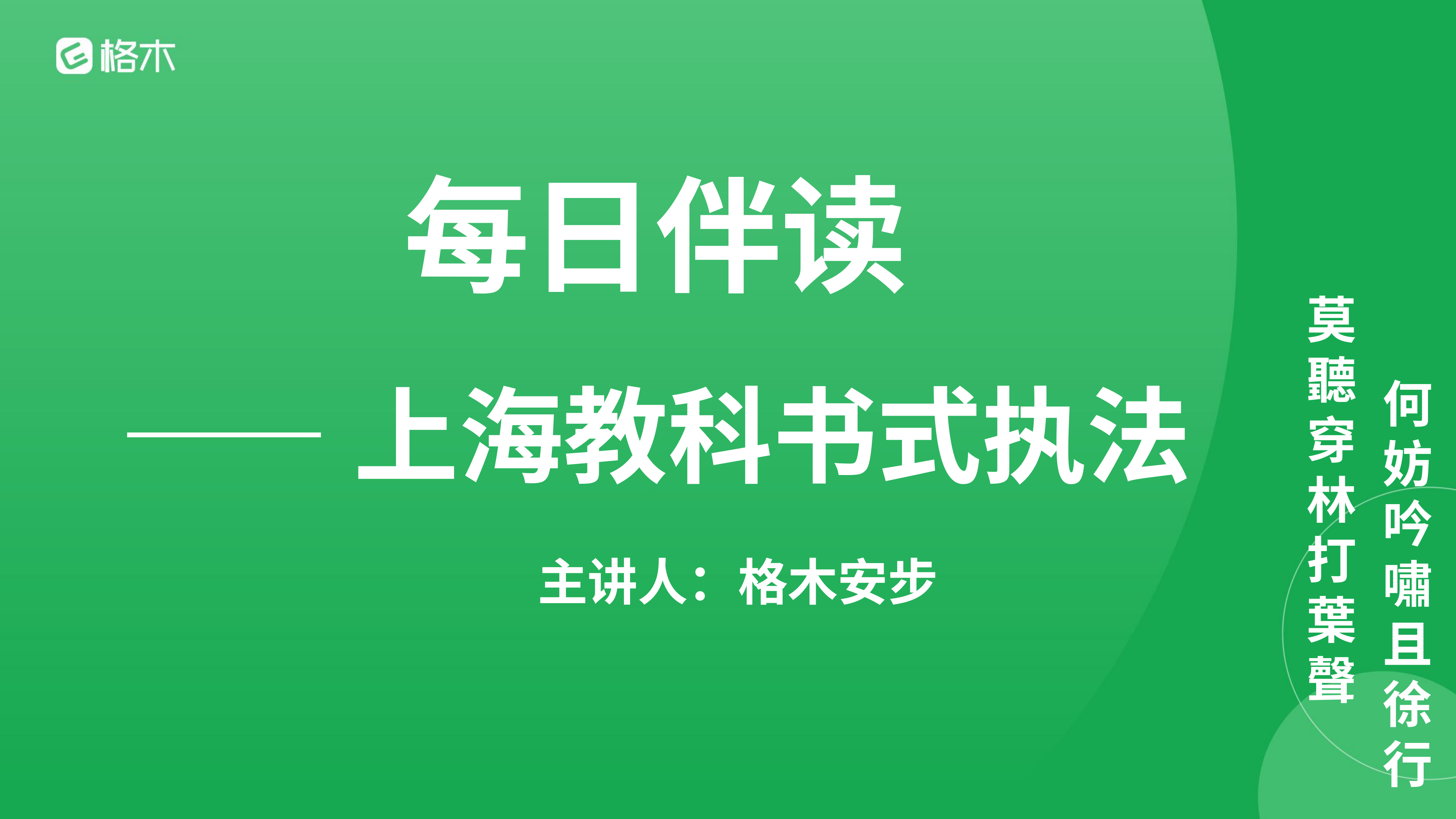

每日伴读
——上海教科书式执法

莫聽穿林打葉聲

何妨吟嘯且徐行
主讲人：格木安步